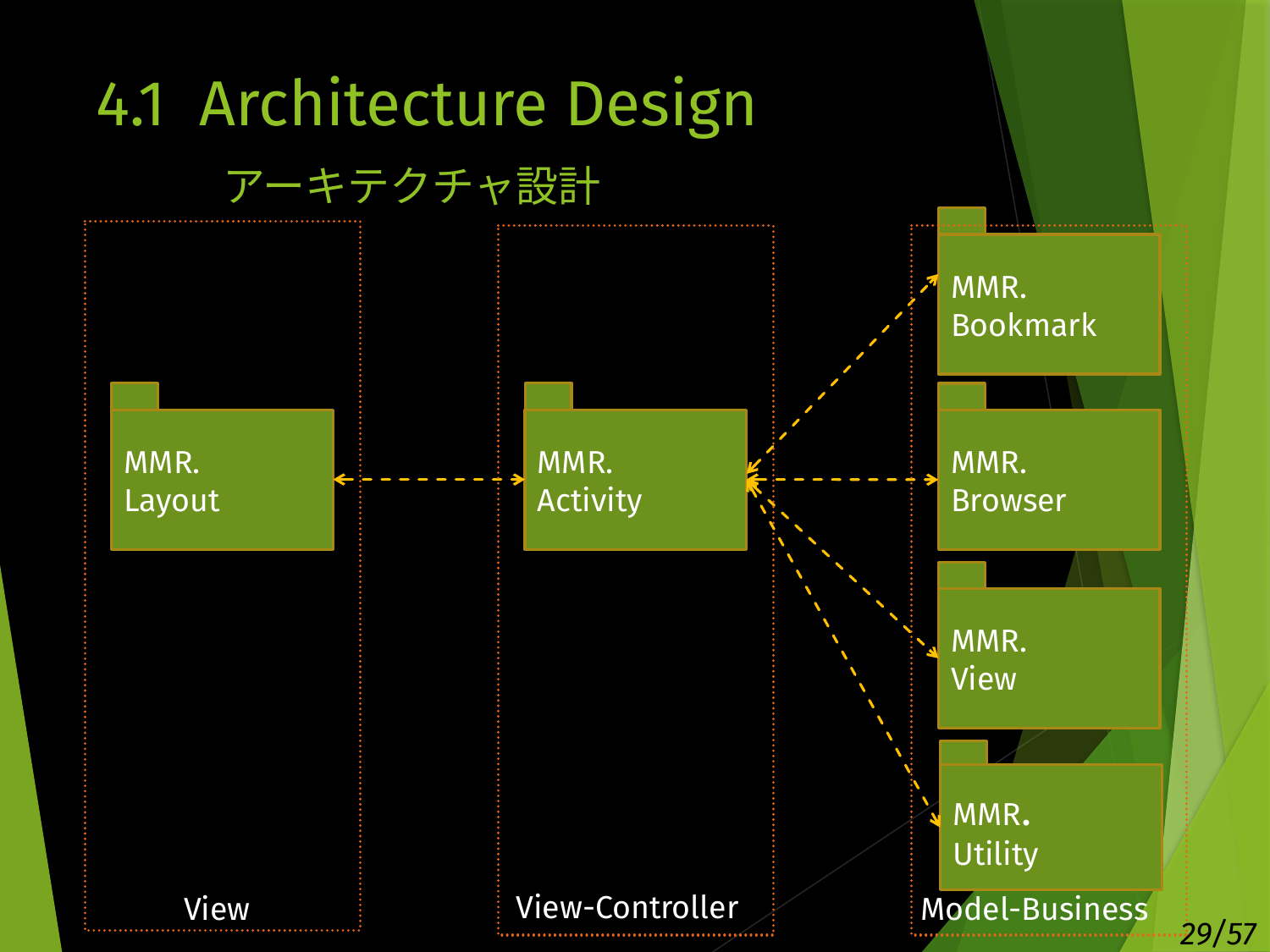

# 4.1  Architecture Design アーキテクチャ設計

MMR.
Bookmark

MMR.
Activity

MMR.
Layout

MMR.
Browser

MMR.
View
View-Controller
View
Model-Business

MMR.
Utility
29/57